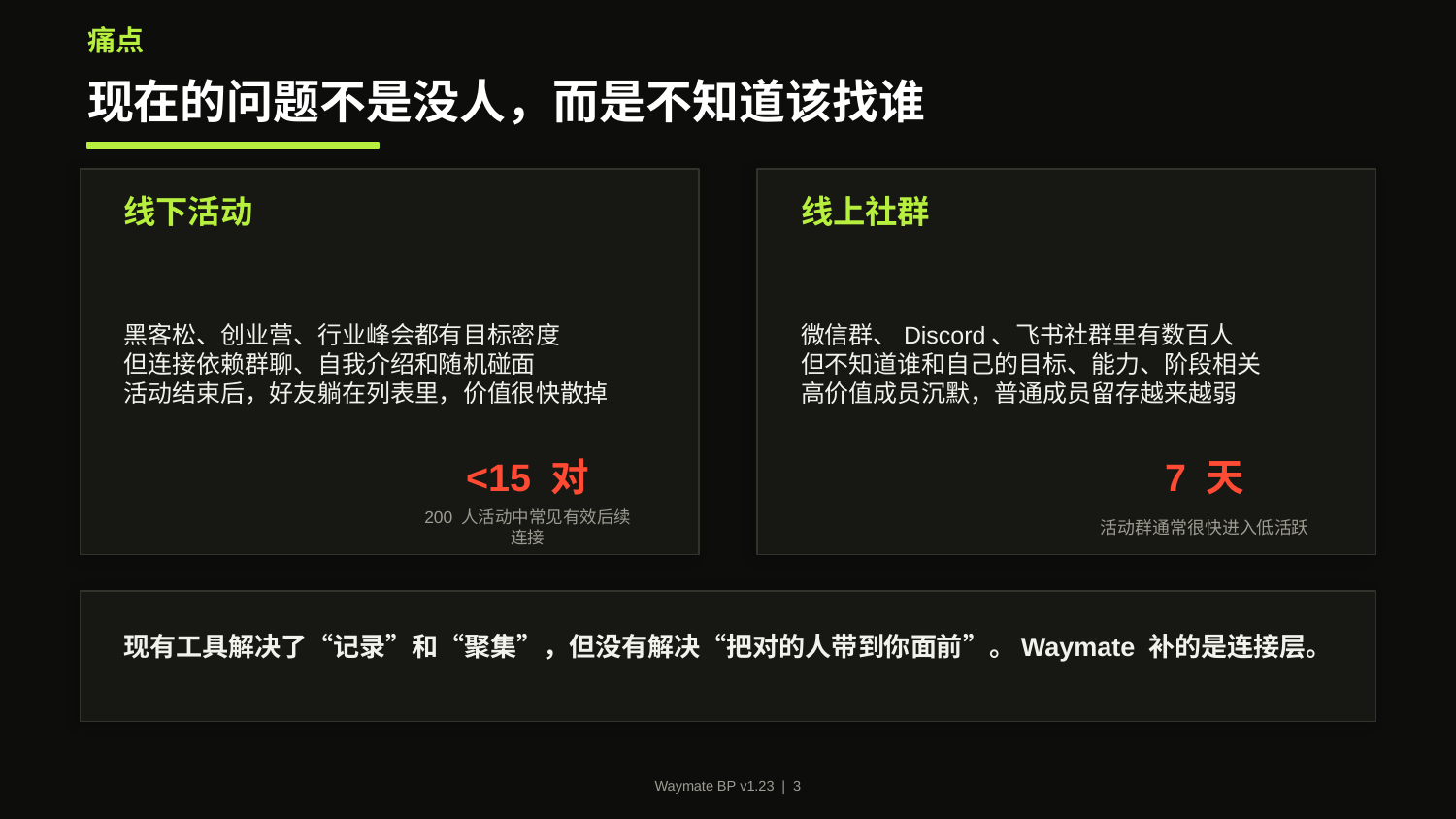

痛点
现在的问题不是没人，而是不知道该找谁

线下活动
线上社群
黑客松、创业营、行业峰会都有目标密度
但连接依赖群聊、自我介绍和随机碰面
活动结束后，好友躺在列表里，价值很快散掉
微信群、Discord、飞书社群里有数百人
但不知道谁和自己的目标、能力、阶段相关
高价值成员沉默，普通成员留存越来越弱
<15 对
7 天
200 人活动中常见有效后续连接
活动群通常很快进入低活跃

现有工具解决了“记录”和“聚集”，但没有解决“把对的人带到你面前”。Waymate 补的是连接层。
Waymate BP v1.23  |  3